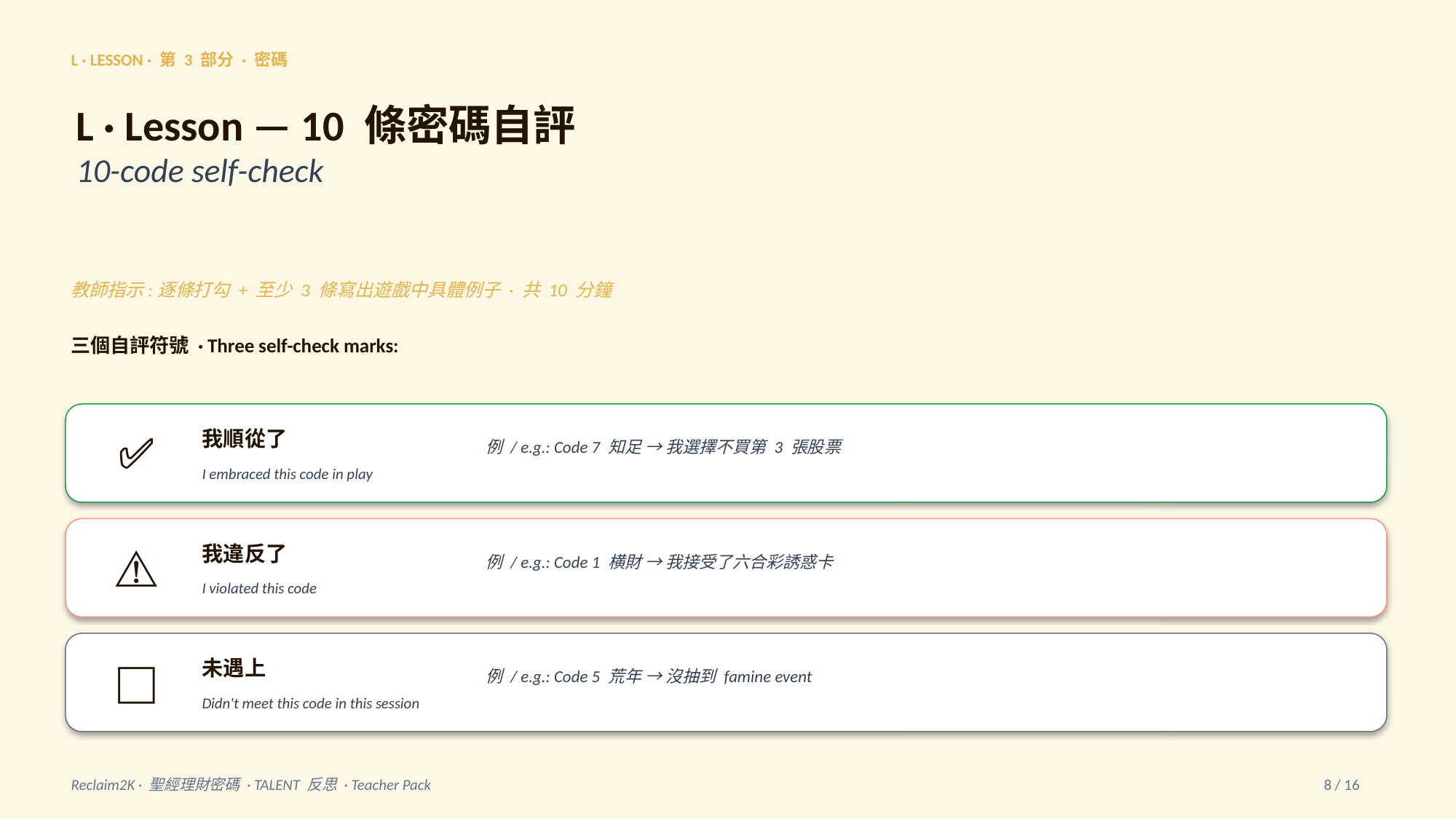

L · LESSON · 第 3 部分 · 密碼
L · Lesson — 10 條密碼自評
10-code self-check
教師指示:逐條打勾 + 至少 3 條寫出遊戲中具體例子 · 共 10 分鐘
三個自評符號 · Three self-check marks:

✅
我順從了
例 / e.g.: Code 7 知足 → 我選擇不買第 3 張股票
I embraced this code in play

⚠️
我違反了
例 / e.g.: Code 1 横財 → 我接受了六合彩誘惑卡
I violated this code

⬜
未遇上
例 / e.g.: Code 5 荒年 → 沒抽到 famine event
Didn't meet this code in this session
Reclaim2K · 聖經理財密碼 · TALENT 反思 · Teacher Pack
8 / 16